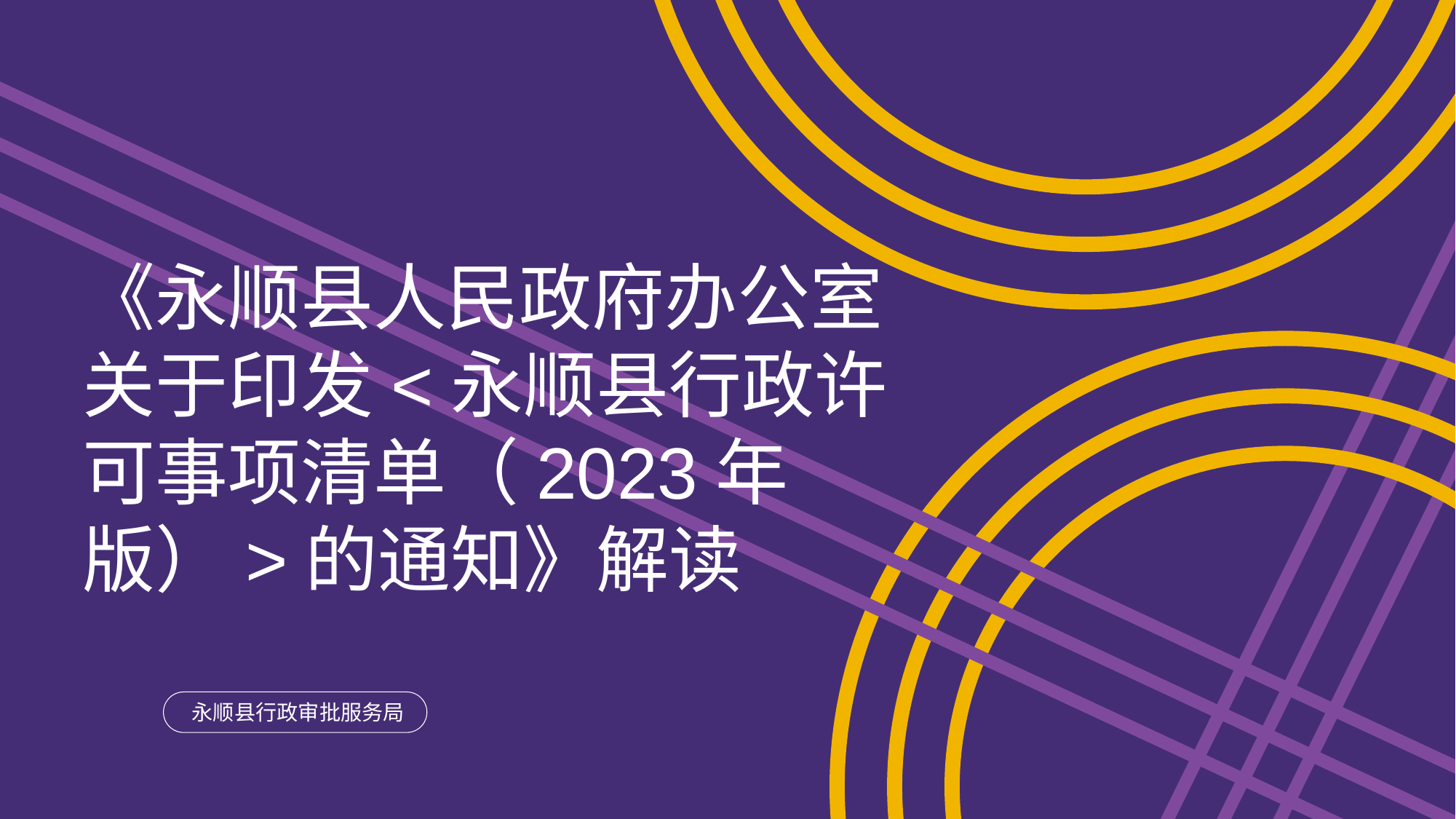

《永顺县人民政府办公室关于印发<永顺县行政许可事项清单（2023年版）>的通知》解读

永顺县行政审批服务局